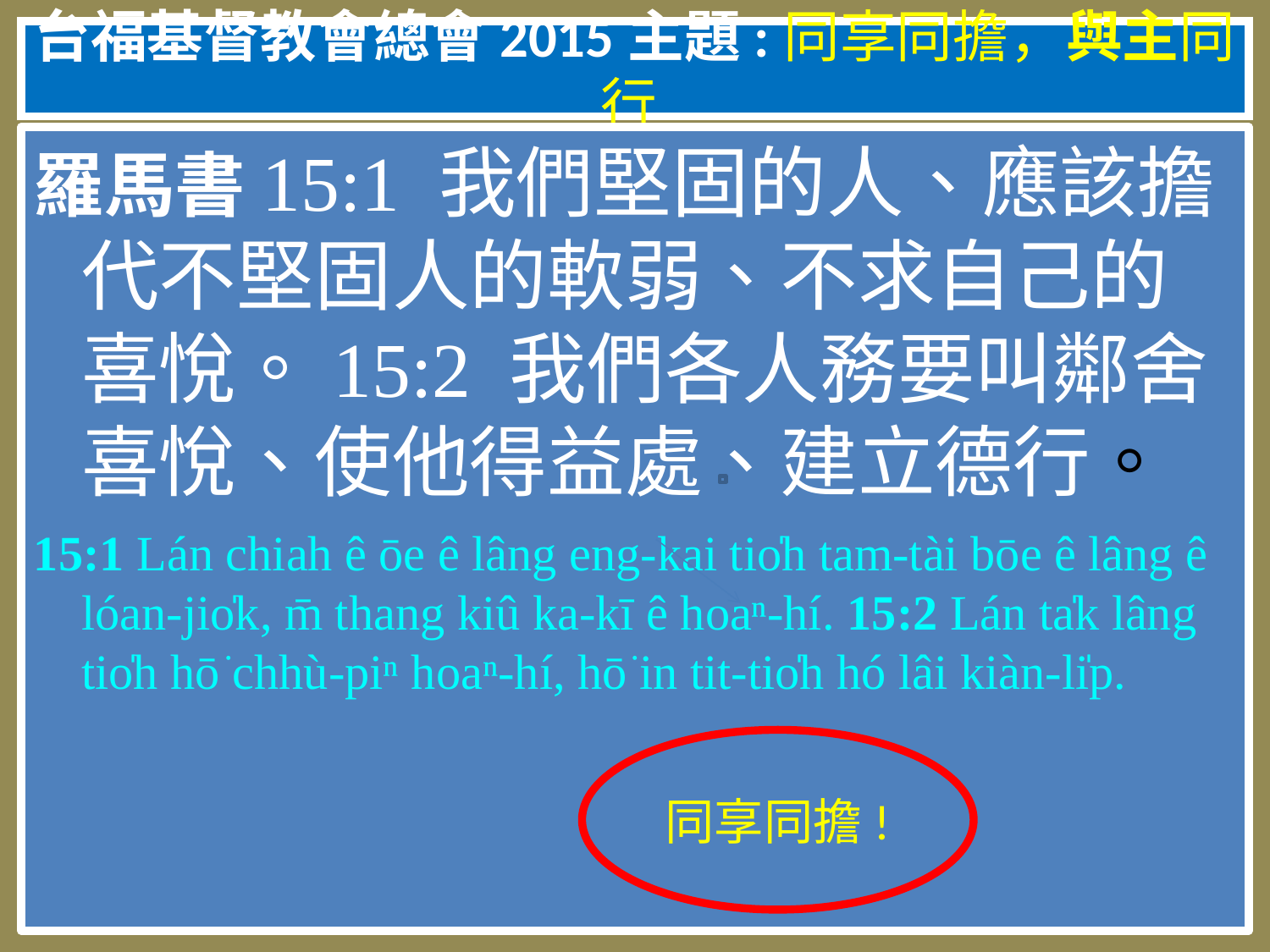

# 台福基督教會總會2015主題:同享同擔，與主同行
羅馬書15:1 我們堅固的人、應該擔代不堅固人的軟弱、不求自己的喜悅。15:2 我們各人務要叫鄰舍喜悅、使他得益處、建立德行。
15:1 Lán chiah ê ōe ê lâng eng-kai tio̍h tam-tài bōe ê lâng ê lóan-jio̍k, m̄ thang kiû ka-kī ê hoaⁿ-hí. 15:2 Lán ta̍k lâng tio̍h hō͘ chhù-piⁿ hoaⁿ-hí, hō͘ in tit-tio̍h hó lâi kiàn-li̍p.

同享同擔!